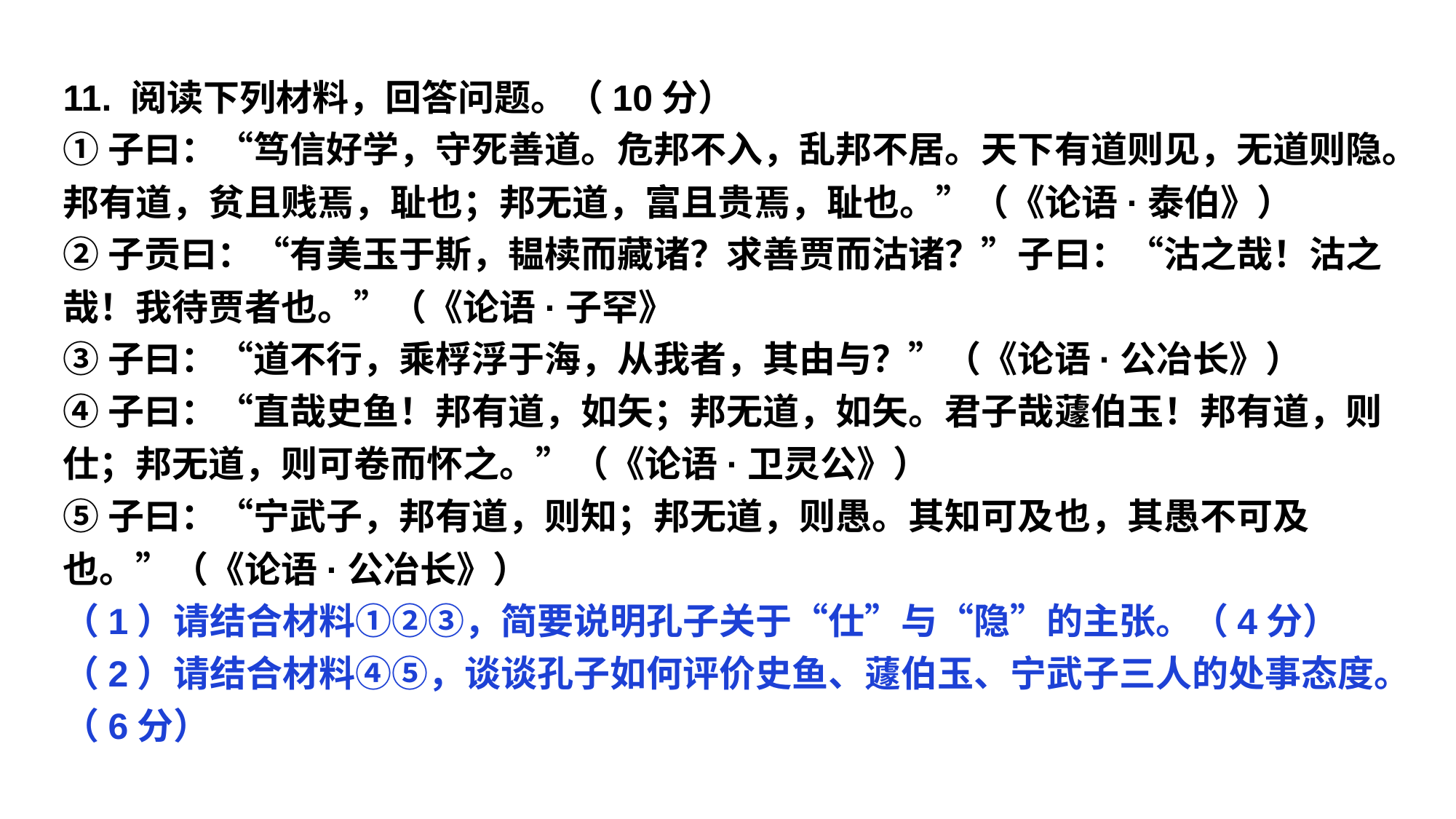

11. 阅读下列材料，回答问题。（10分）
①子曰：“笃信好学，守死善道。危邦不入，乱邦不居。天下有道则见，无道则隐。邦有道，贫且贱焉，耻也；邦无道，富且贵焉，耻也。”（《论语·泰伯》）
②子贡曰：“有美玉于斯，韫椟而藏诸？求善贾而沽诸？”子曰：“沽之哉！沽之哉！我待贾者也。”（《论语·子罕》
③子曰：“道不行，乘桴浮于海，从我者，其由与？”（《论语·公冶长》）
④子曰：“直哉史鱼！邦有道，如矢；邦无道，如矢。君子哉蘧伯玉！邦有道，则仕；邦无道，则可卷而怀之。”（《论语·卫灵公》）
⑤子曰：“宁武子，邦有道，则知；邦无道，则愚。其知可及也，其愚不可及也。”（《论语·公冶长》）
（1）请结合材料①②③，简要说明孔子关于“仕”与“隐”的主张。（4分）
（2）请结合材料④⑤，谈谈孔子如何评价史鱼、蘧伯玉、宁武子三人的处事态度。（6分）